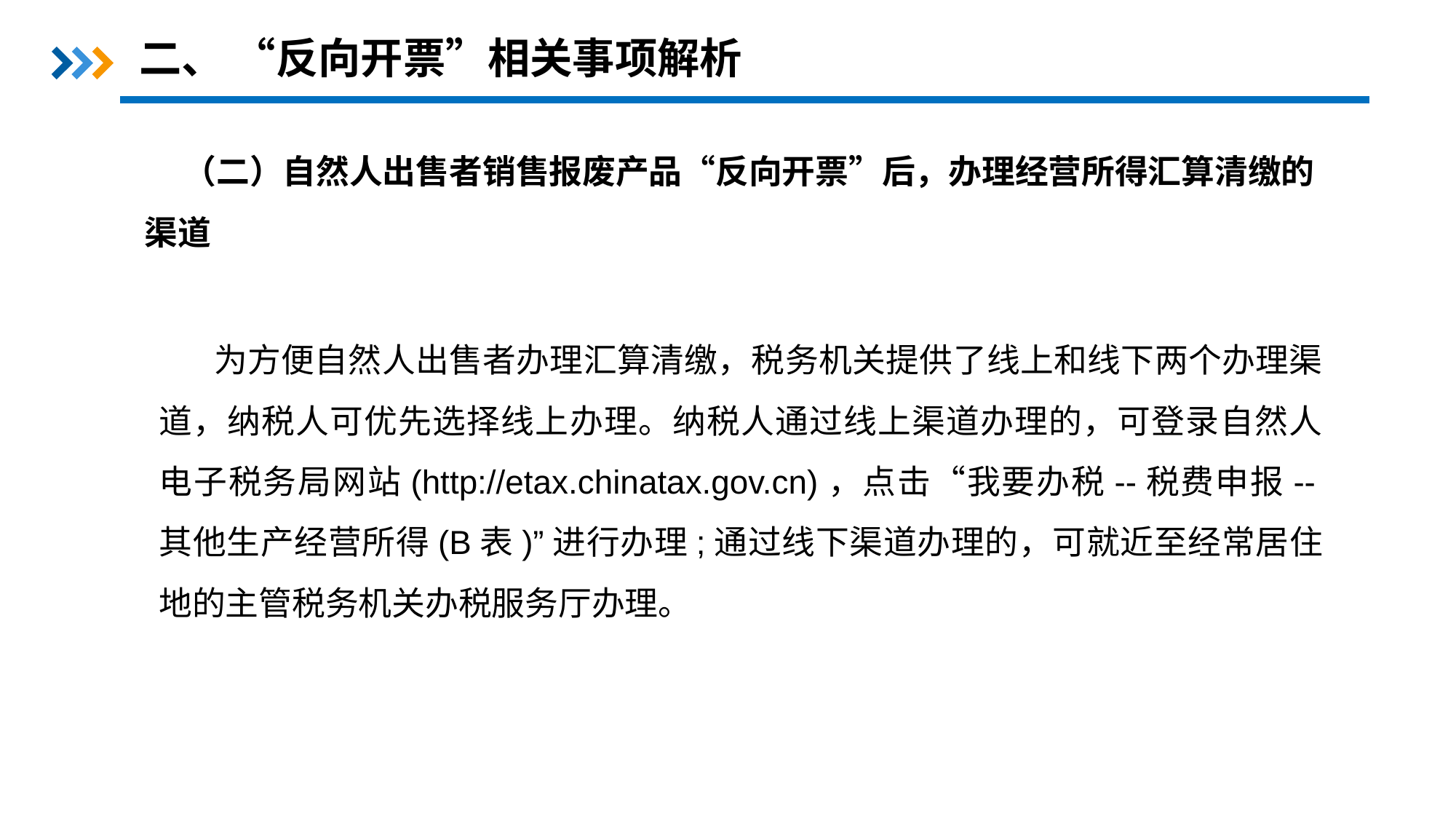

二、 “反向开票”相关事项解析

    （二）自然人出售者销售报废产品“反向开票”后，办理经营所得汇算清缴的渠道

      为方便自然人出售者办理汇算清缴，税务机关提供了线上和线下两个办理渠道，纳税人可优先选择线上办理。纳税人通过线上渠道办理的，可登录自然人电子税务局网站(http://etax.chinatax.gov.cn)，点击“我要办税--税费申报--其他生产经营所得(B表)”进行办理;通过线下渠道办理的，可就近至经常居住地的主管税务机关办税服务厅办理。